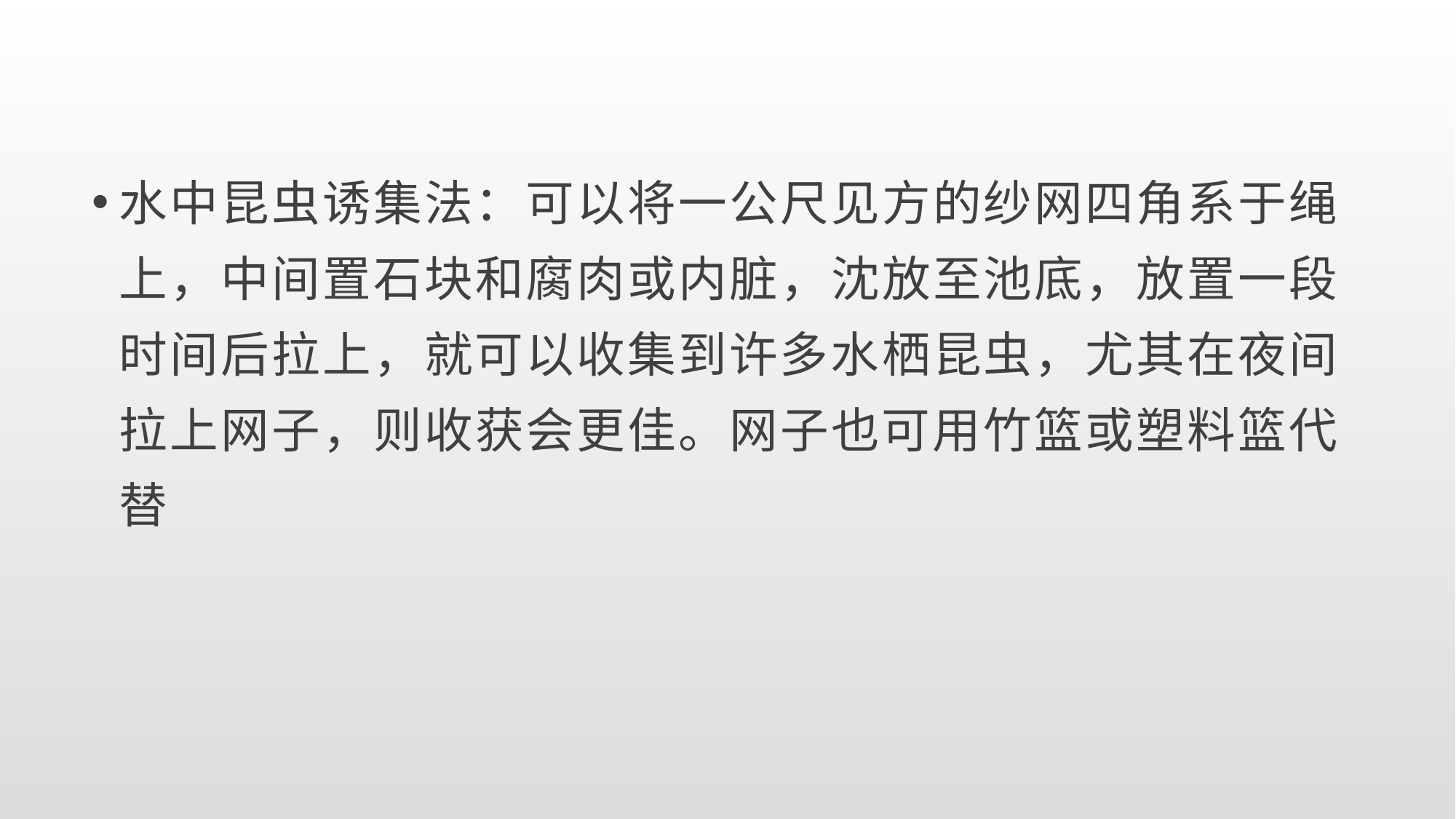

#
水中昆虫诱集法：可以将一公尺见方的纱网四角系于绳上，中间置石块和腐肉或内脏，沈放至池底，放置一段时间后拉上，就可以收集到许多水栖昆虫，尤其在夜间拉上网子，则收获会更佳。网子也可用竹篮或塑料篮代替